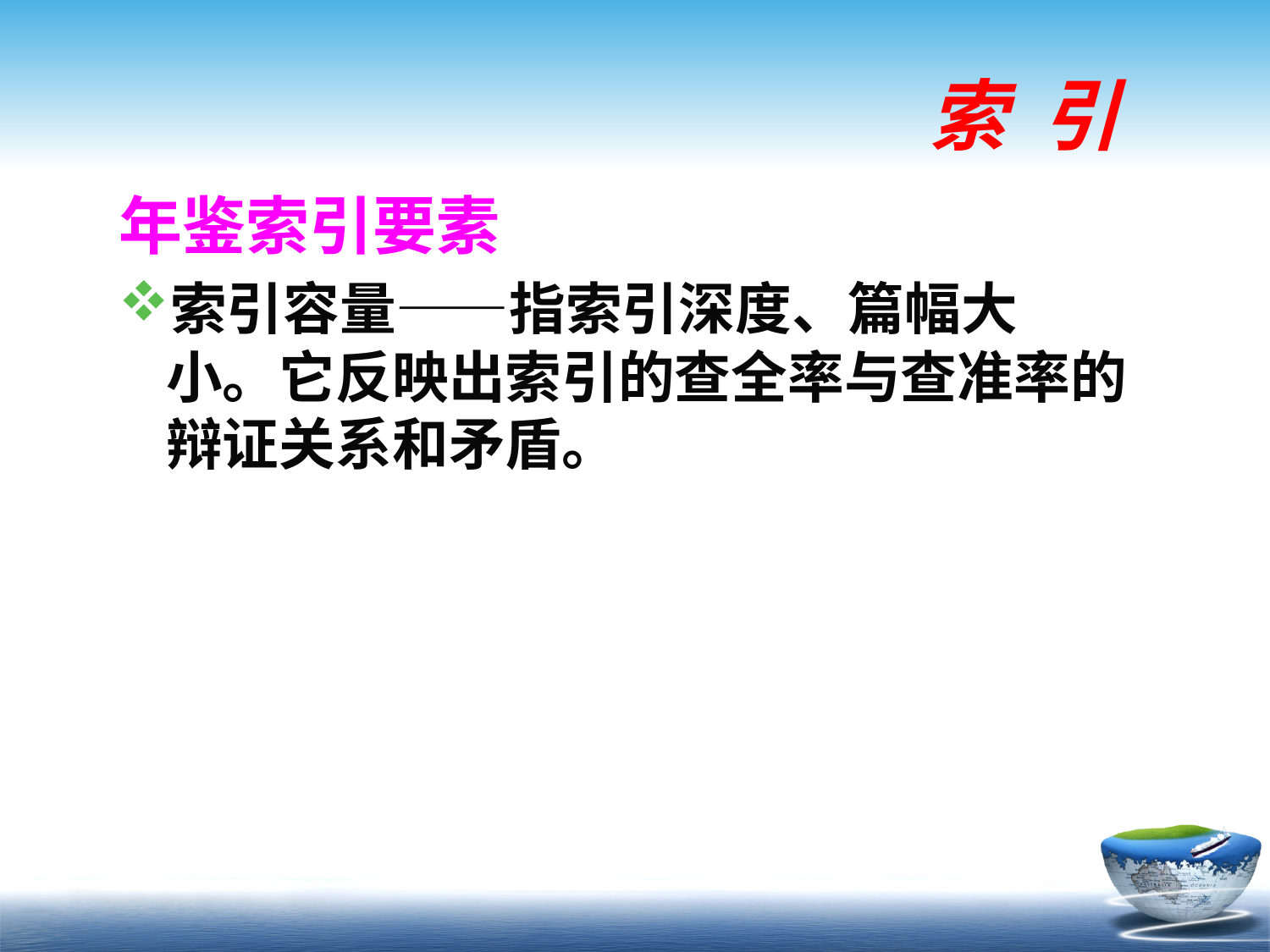

# 索  引
年鉴索引要素
索引容量——指索引深度、篇幅大小。它反映出索引的查全率与查准率的辩证关系和矛盾。